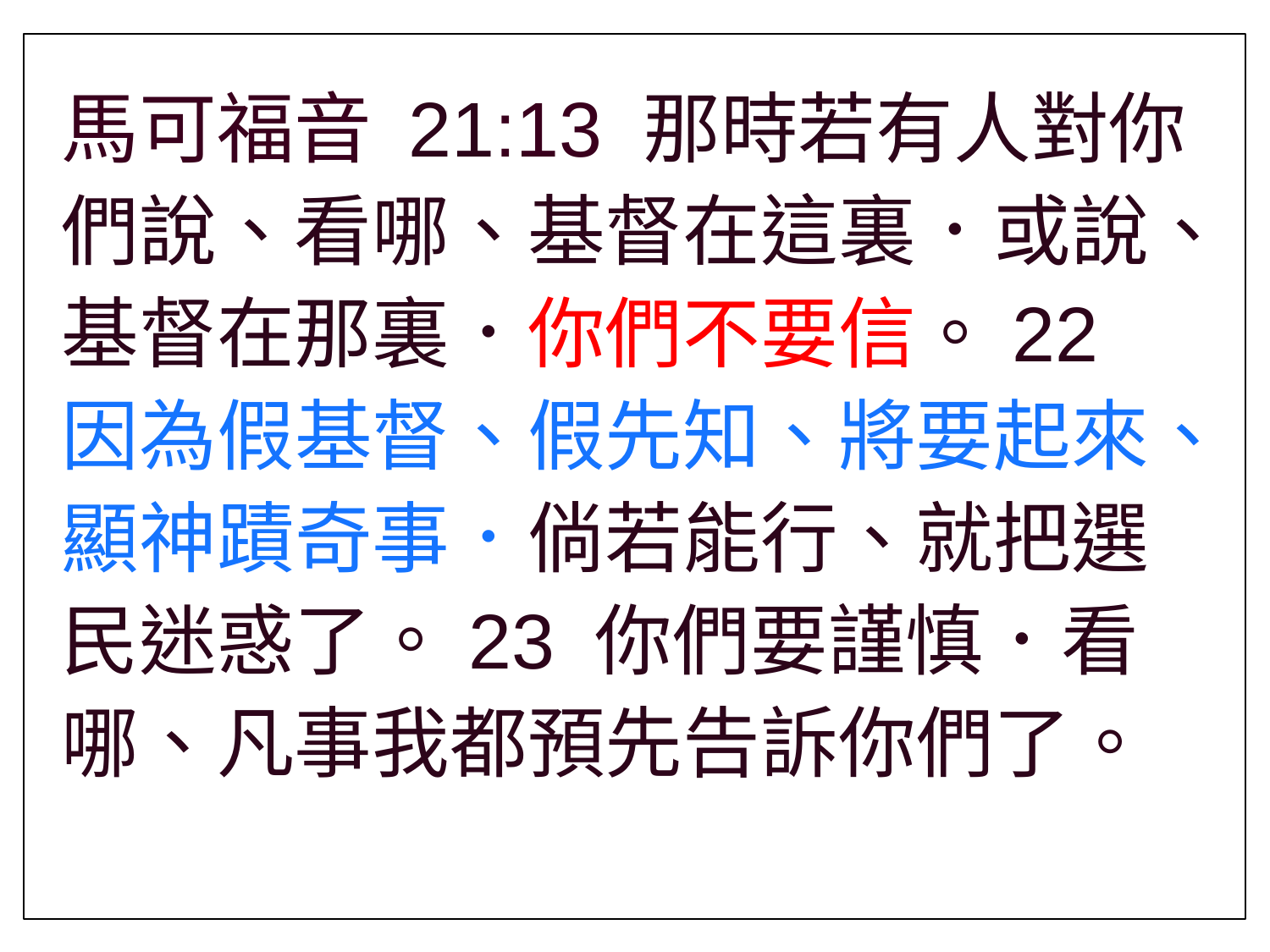

馬可福音 21:13 那時若有人對你們說、看哪、基督在這裏．或說、基督在那裏．你們不要信。22 因為假基督、假先知、將要起來、顯神蹟奇事．倘若能行、就把選民迷惑了。23 你們要謹慎．看哪、凡事我都預先告訴你們了。